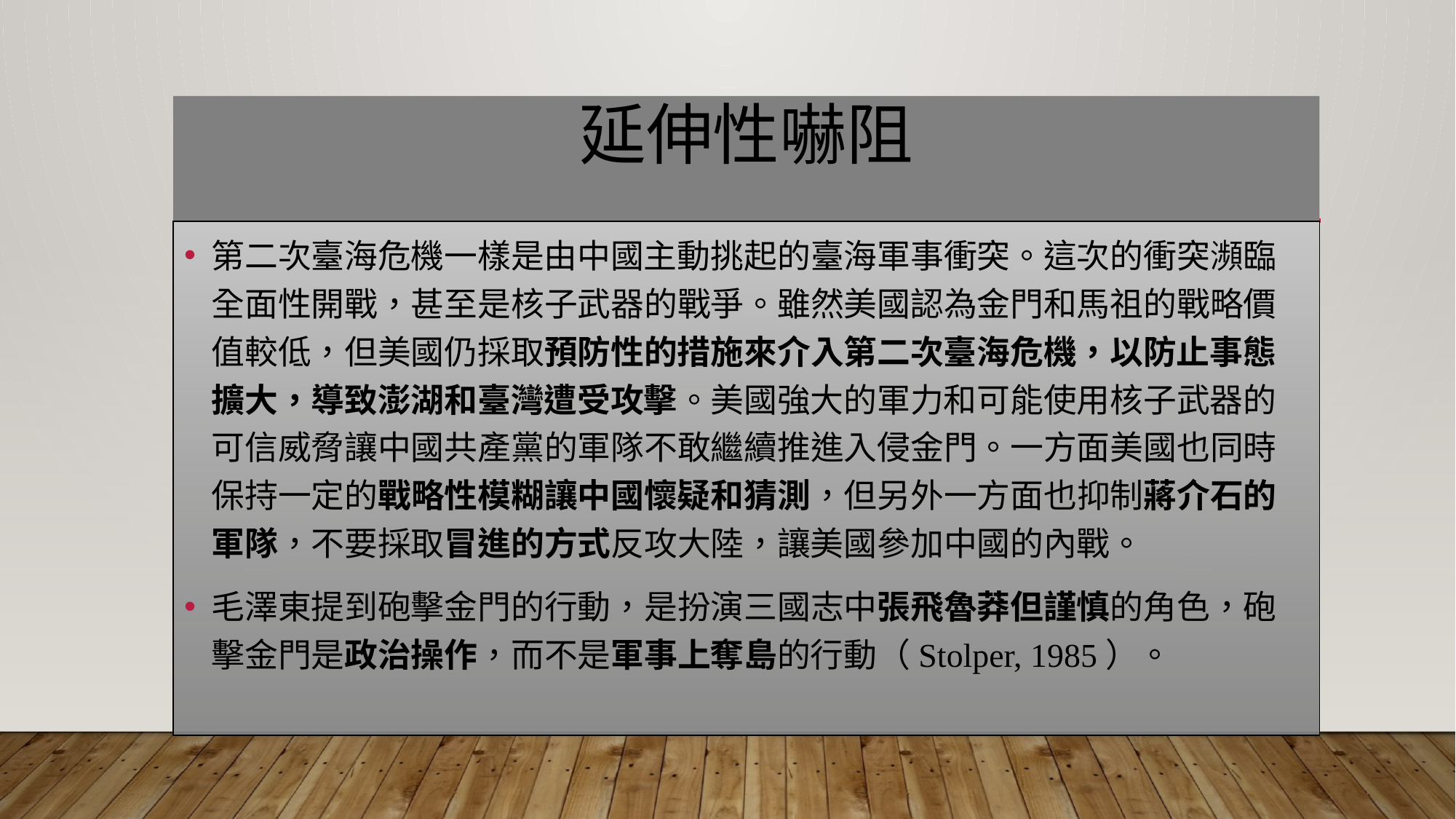

# 延伸性嚇阻
第二次臺海危機一樣是由中國主動挑起的臺海軍事衝突。這次的衝突瀕臨全面性開戰，甚至是核子武器的戰爭。雖然美國認為金門和馬祖的戰略價值較低，但美國仍採取預防性的措施來介入第二次臺海危機，以防止事態擴大，導致澎湖和臺灣遭受攻擊。美國強大的軍力和可能使用核子武器的可信威脅讓中國共產黨的軍隊不敢繼續推進入侵金門。一方面美國也同時保持一定的戰略性模糊讓中國懷疑和猜測，但另外一方面也抑制蔣介石的軍隊，不要採取冒進的方式反攻大陸，讓美國參加中國的內戰。
毛澤東提到砲擊金門的行動，是扮演三國志中張飛魯莽但謹慎的角色，砲擊金門是政治操作，而不是軍事上奪島的行動（Stolper, 1985）。